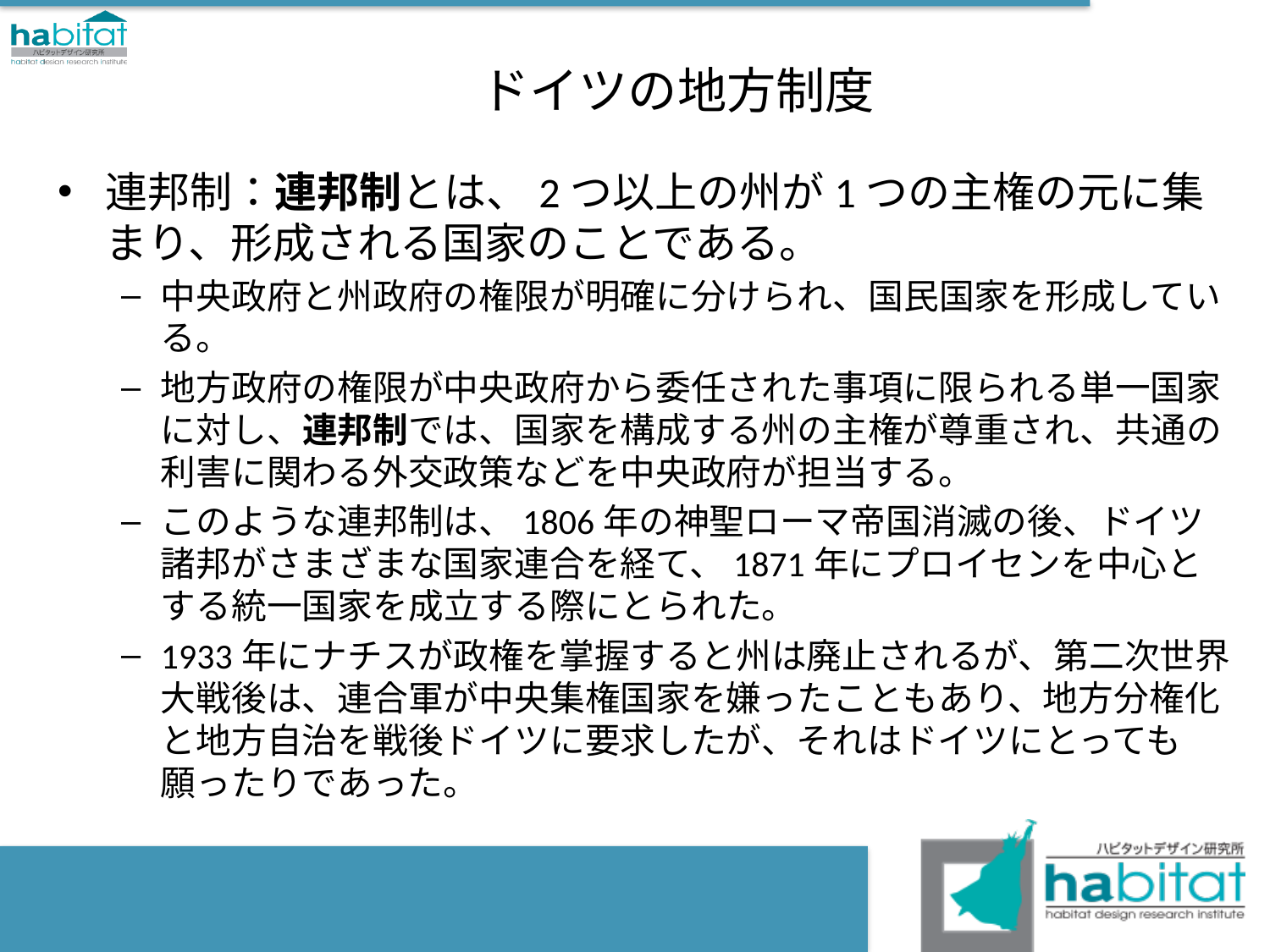

# ドイツの地方制度
連邦制：連邦制とは、2つ以上の州が1つの主権の元に集まり、形成される国家のことである。
中央政府と州政府の権限が明確に分けられ、国民国家を形成している。
地方政府の権限が中央政府から委任された事項に限られる単一国家に対し、連邦制では、国家を構成する州の主権が尊重され、共通の利害に関わる外交政策などを中央政府が担当する。
このような連邦制は、1806年の神聖ローマ帝国消滅の後、ドイツ諸邦がさまざまな国家連合を経て、1871年にプロイセンを中心とする統一国家を成立する際にとられた。
1933年にナチスが政権を掌握すると州は廃止されるが、第二次世界大戦後は、連合軍が中央集権国家を嫌ったこともあり、地方分権化と地方自治を戦後ドイツに要求したが、それはドイツにとっても願ったりであった。